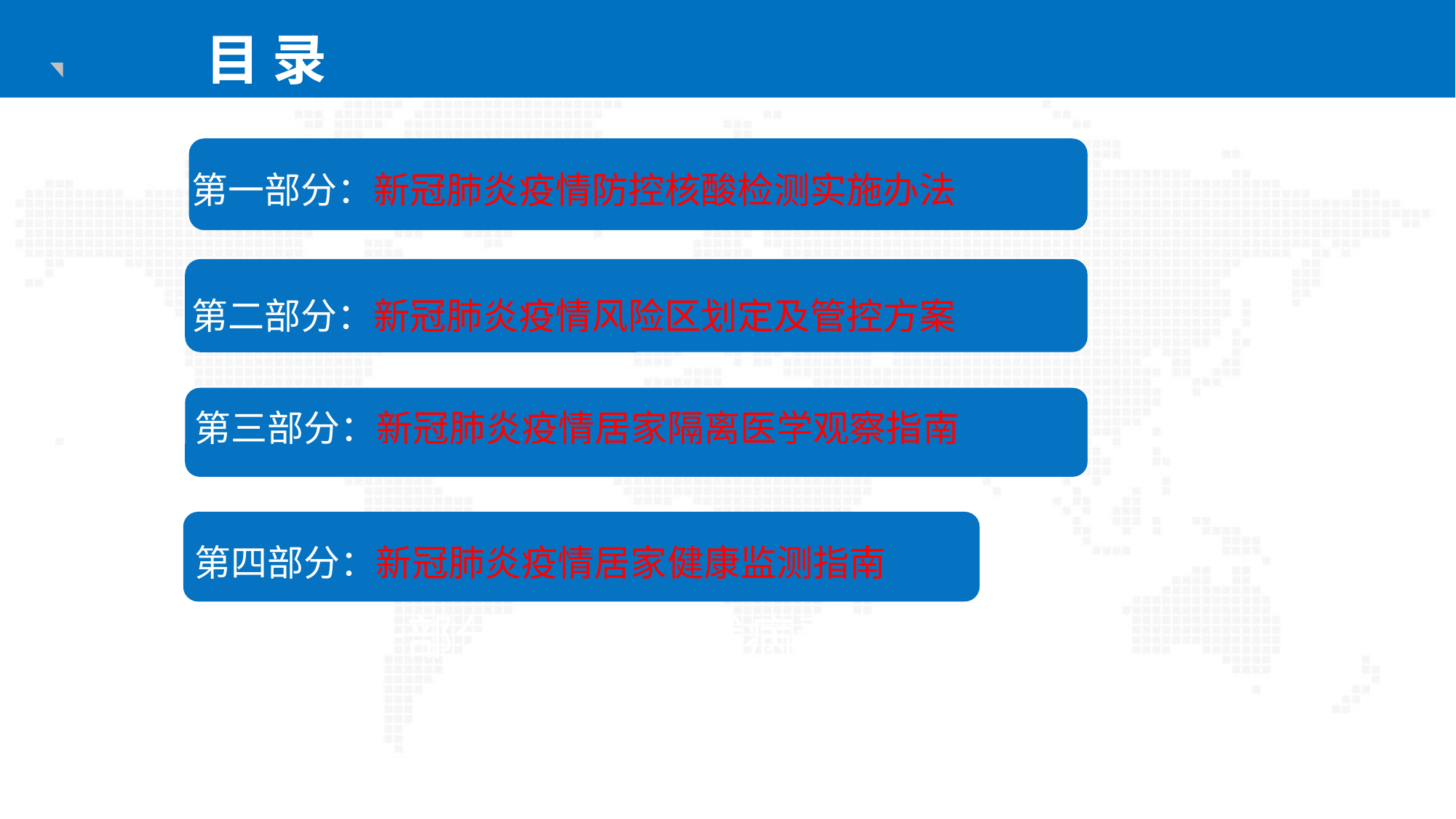

目 录

第一部分：新冠肺炎疫情防控核酸检测实施办法

第二部分：新冠肺炎疫情风险区划定及管控方案

第三部分：新冠肺炎疫情居家隔离医学观察指南

第四部分：新冠肺炎疫情居家健康监测指南
第一部分：新型冠状病毒